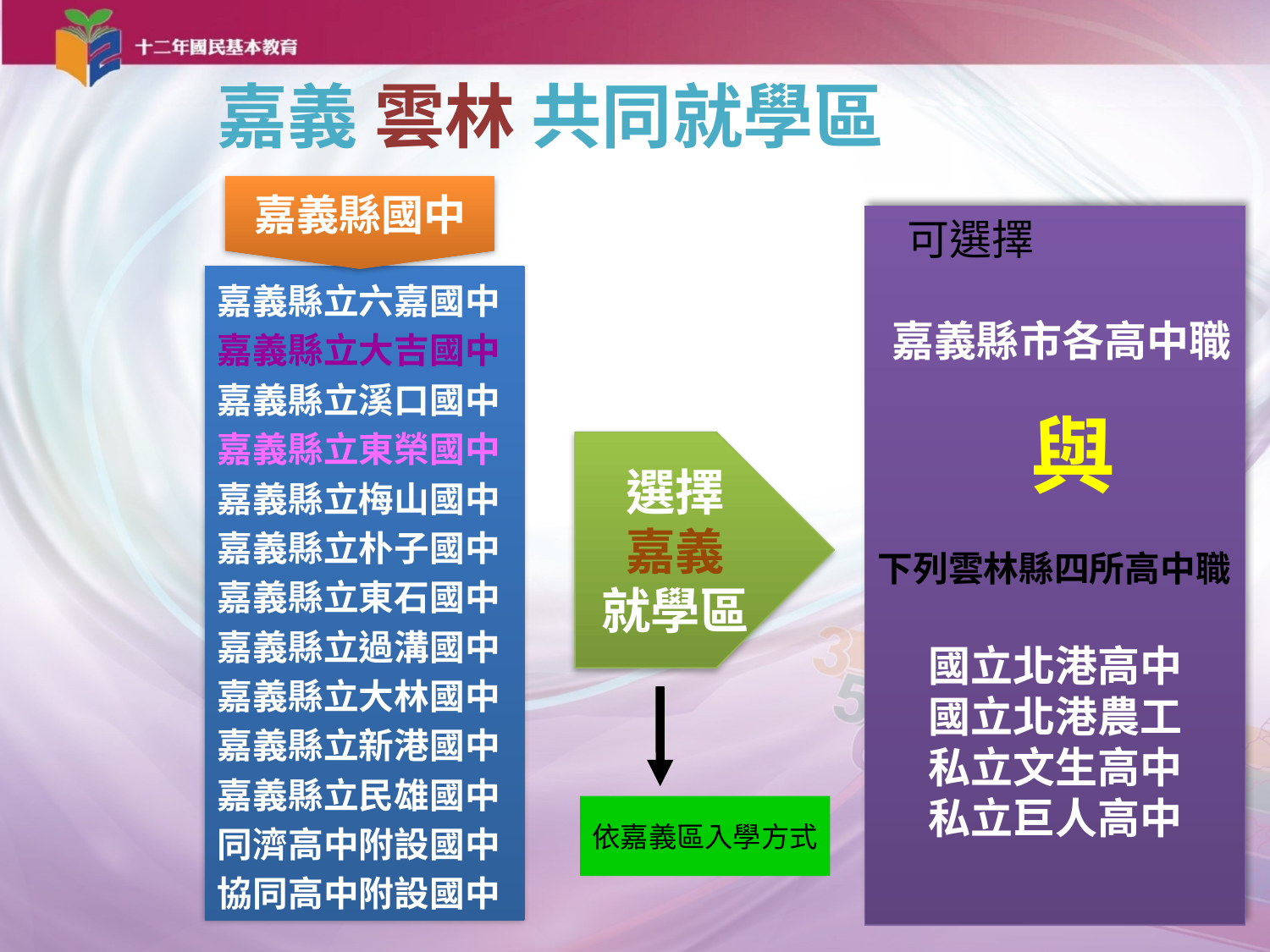

嘉義 雲林 共同就學區
嘉義縣國中
  可選擇

 嘉義縣市各高中職

                  與

下列雲林縣四所高中職

國立北港高中
國立北港農工
私立文生高中
私立巨人高中

嘉義縣立六嘉國中
嘉義縣立大吉國中
嘉義縣立溪口國中
嘉義縣立東榮國中
嘉義縣立梅山國中
嘉義縣立朴子國中
嘉義縣立東石國中
嘉義縣立過溝國中
嘉義縣立大林國中
嘉義縣立新港國中
嘉義縣立民雄國中
同濟高中附設國中
協同高中附設國中
選擇
嘉義
就學區

依嘉義區入學方式